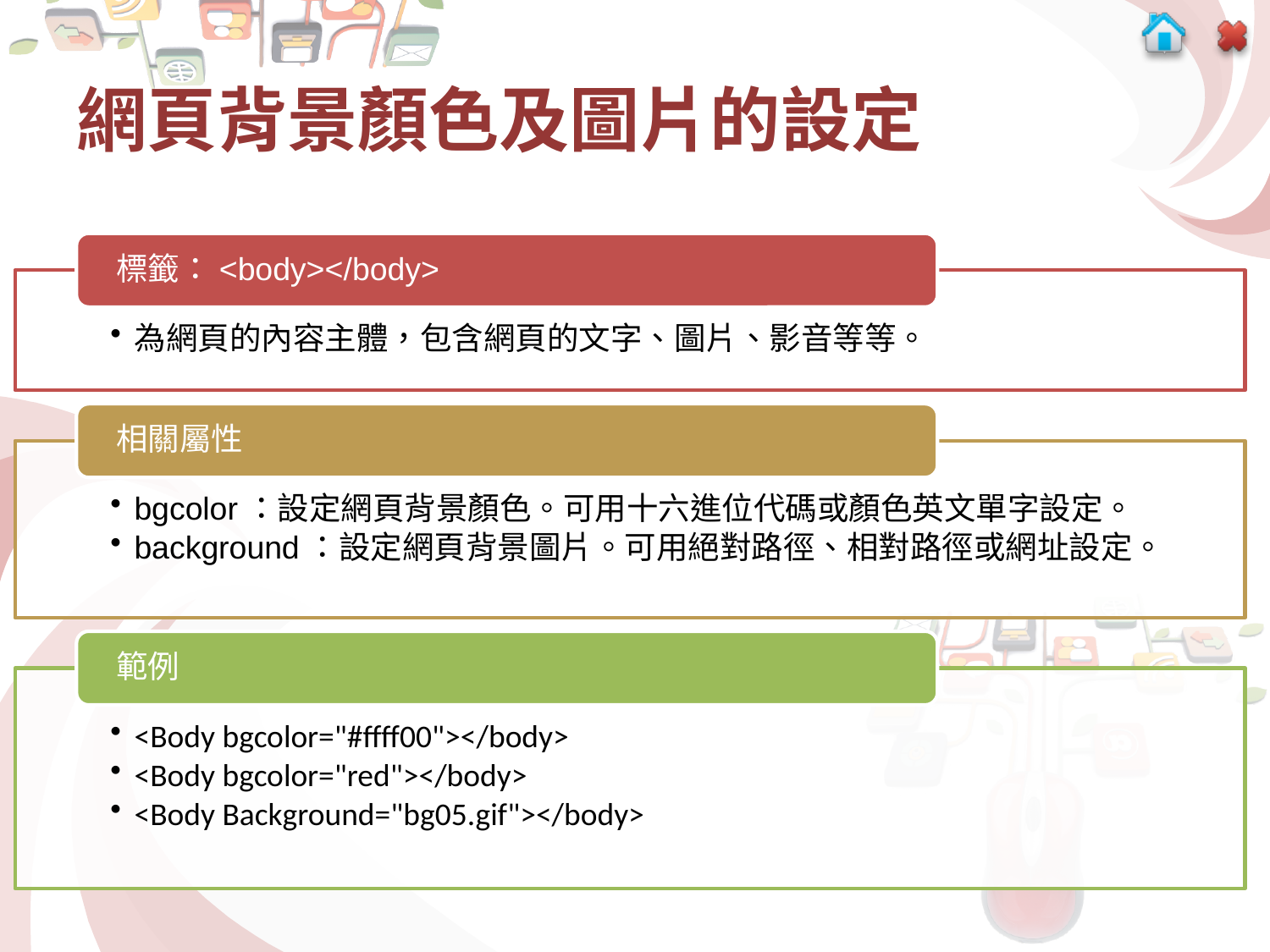

# 網頁背景顏色及圖片的設定
為網頁的內容主體，包含網頁的文字、圖片、影音等等。
標籤：<body></body>
bgcolor：設定網頁背景顏色。可用十六進位代碼或顏色英文單字設定。
background：設定網頁背景圖片。可用絕對路徑、相對路徑或網址設定。
相關屬性
<Body bgcolor="#ffff00"></body>
<Body bgcolor="red"></body>
<Body Background="bg05.gif"></body>
範例